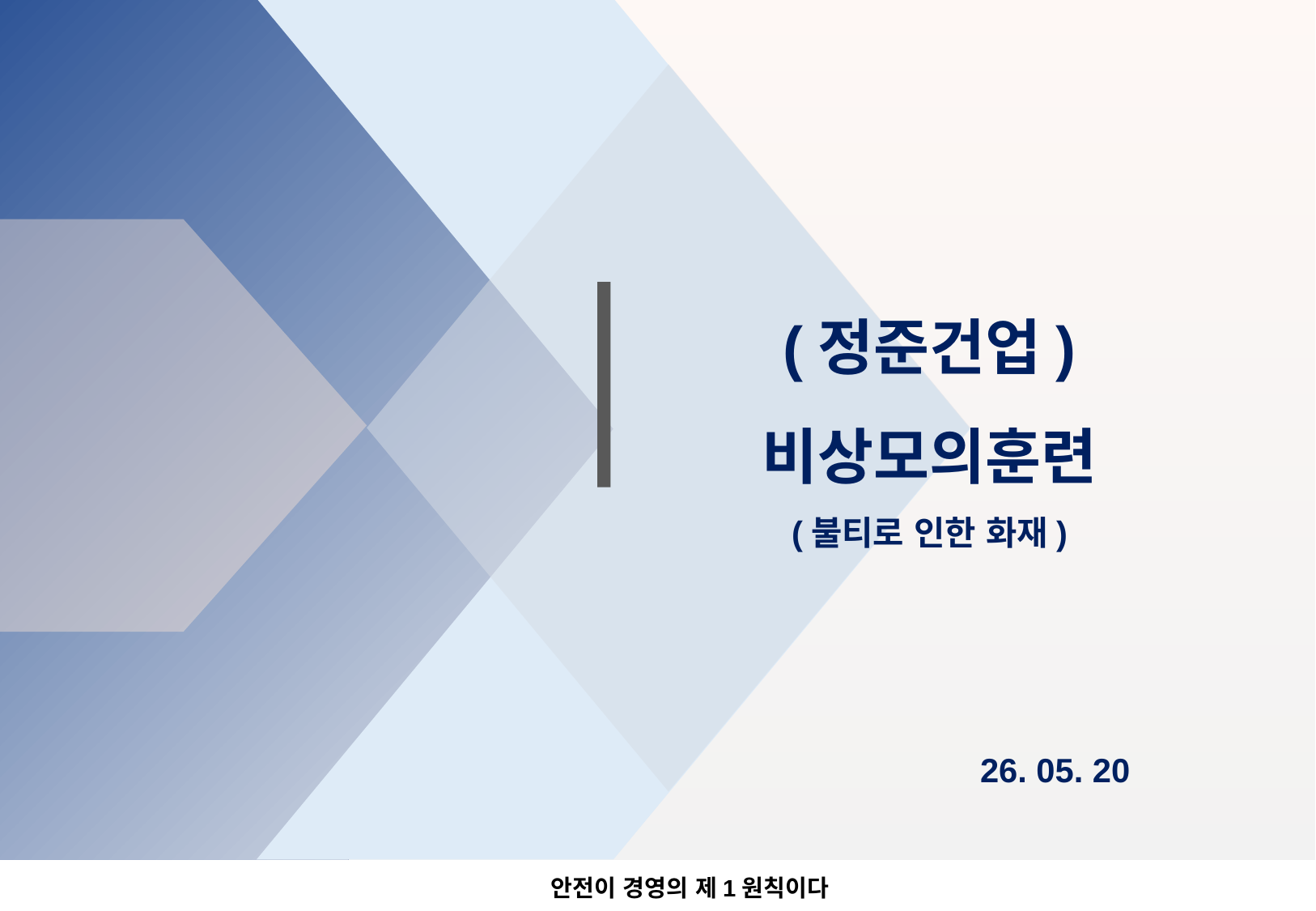

(정준건업)
비상모의훈련
(불티로 인한 화재)
26. 05. 20